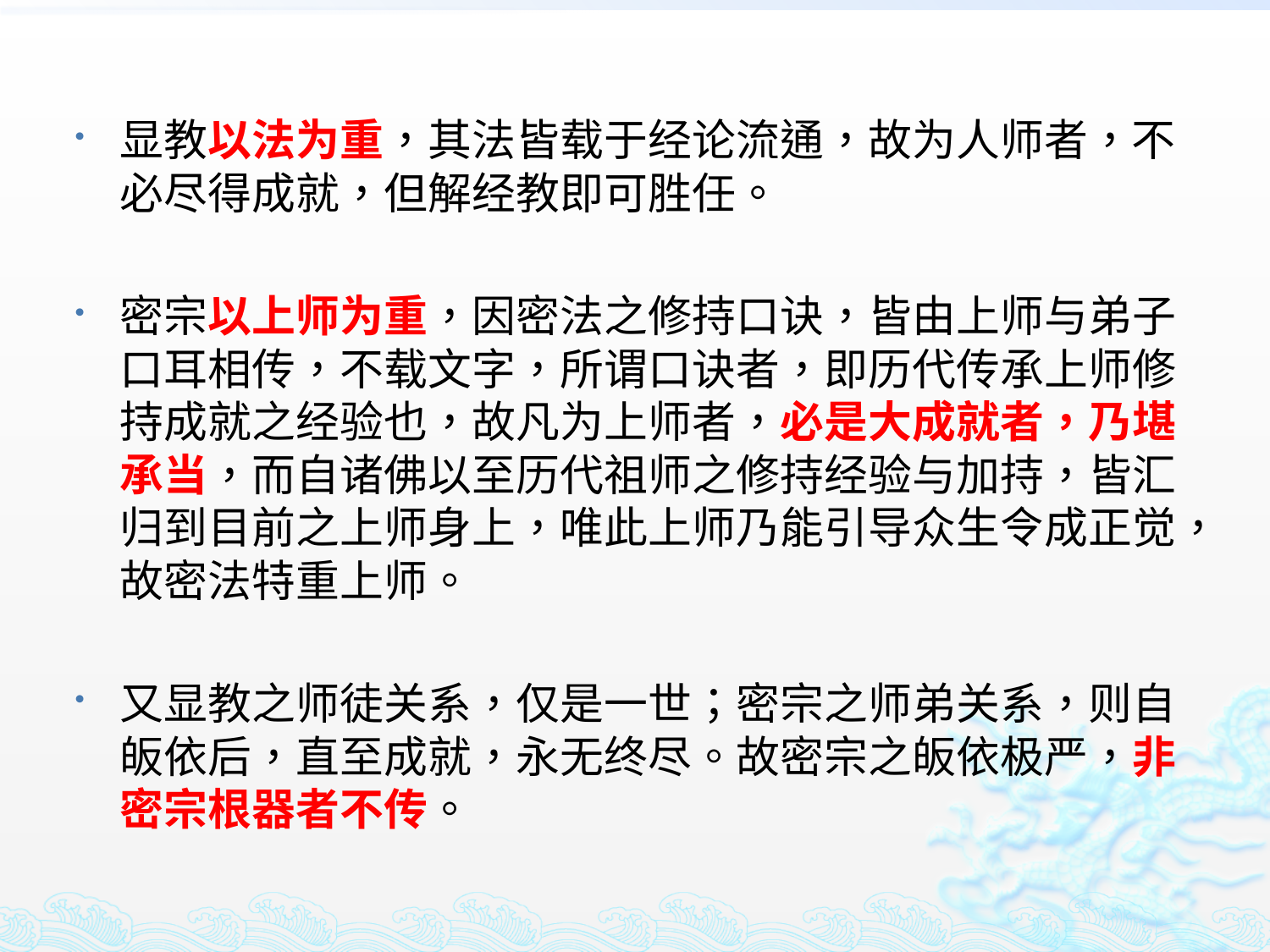

显教以法为重，其法皆载于经论流通，故为人师者，不必尽得成就，但解经教即可胜任。

密宗以上师为重，因密法之修持口诀，皆由上师与弟子口耳相传，不载文字，所谓口诀者，即历代传承上师修持成就之经验也，故凡为上师者，必是大成就者，乃堪承当，而自诸佛以至历代祖师之修持经验与加持，皆汇归到目前之上师身上，唯此上师乃能引导众生令成正觉，故密法特重上师。

又显教之师徒关系，仅是一世；密宗之师弟关系，则自皈依后，直至成就，永无终尽。故密宗之皈依极严，非密宗根器者不传。